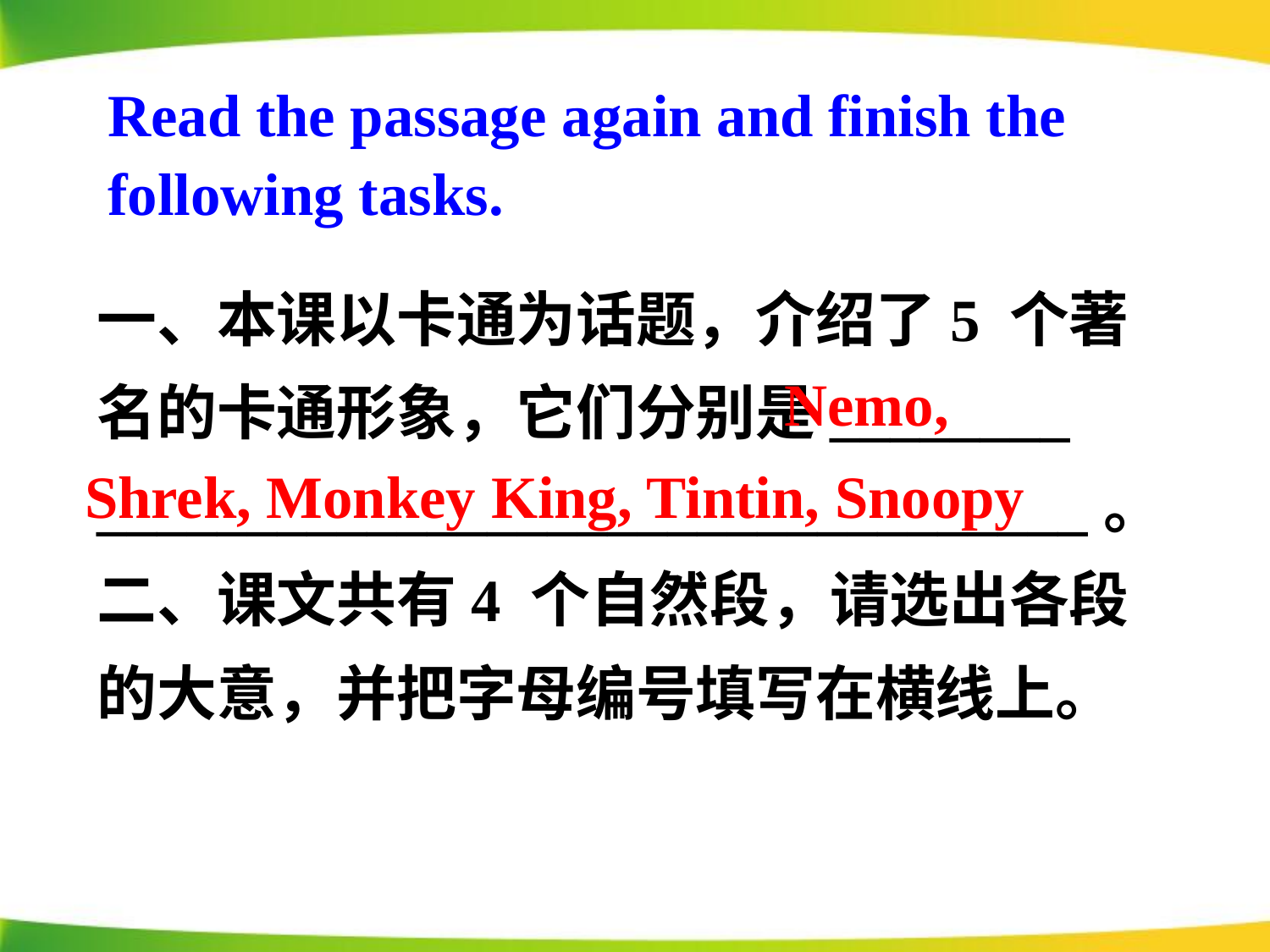

Read the passage again and finish the following tasks.
一、本课以卡通为话题，介绍了5 个著名的卡通形象，它们分别是________ _________________________________。
二、课文共有4 个自然段，请选出各段的大意，并把字母编号填写在横线上。
Nemo,
Shrek, Monkey King, Tintin, Snoopy